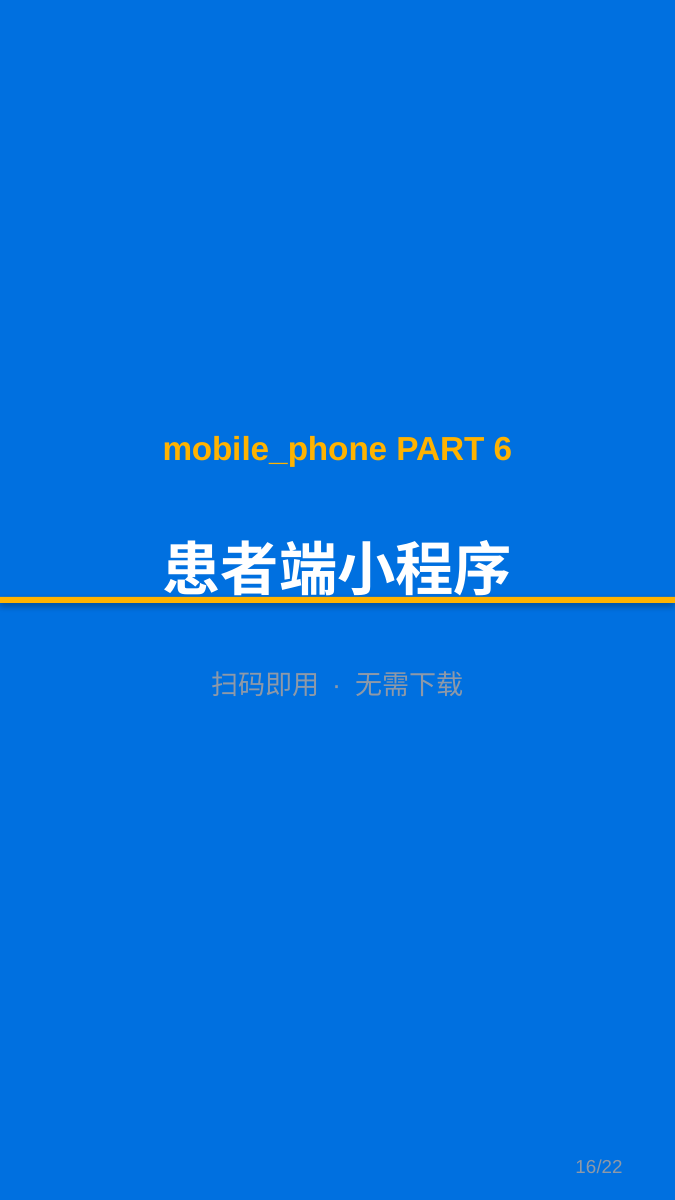

mobile_phone PART 6
患者端小程序

扫码即用 · 无需下载
16/22